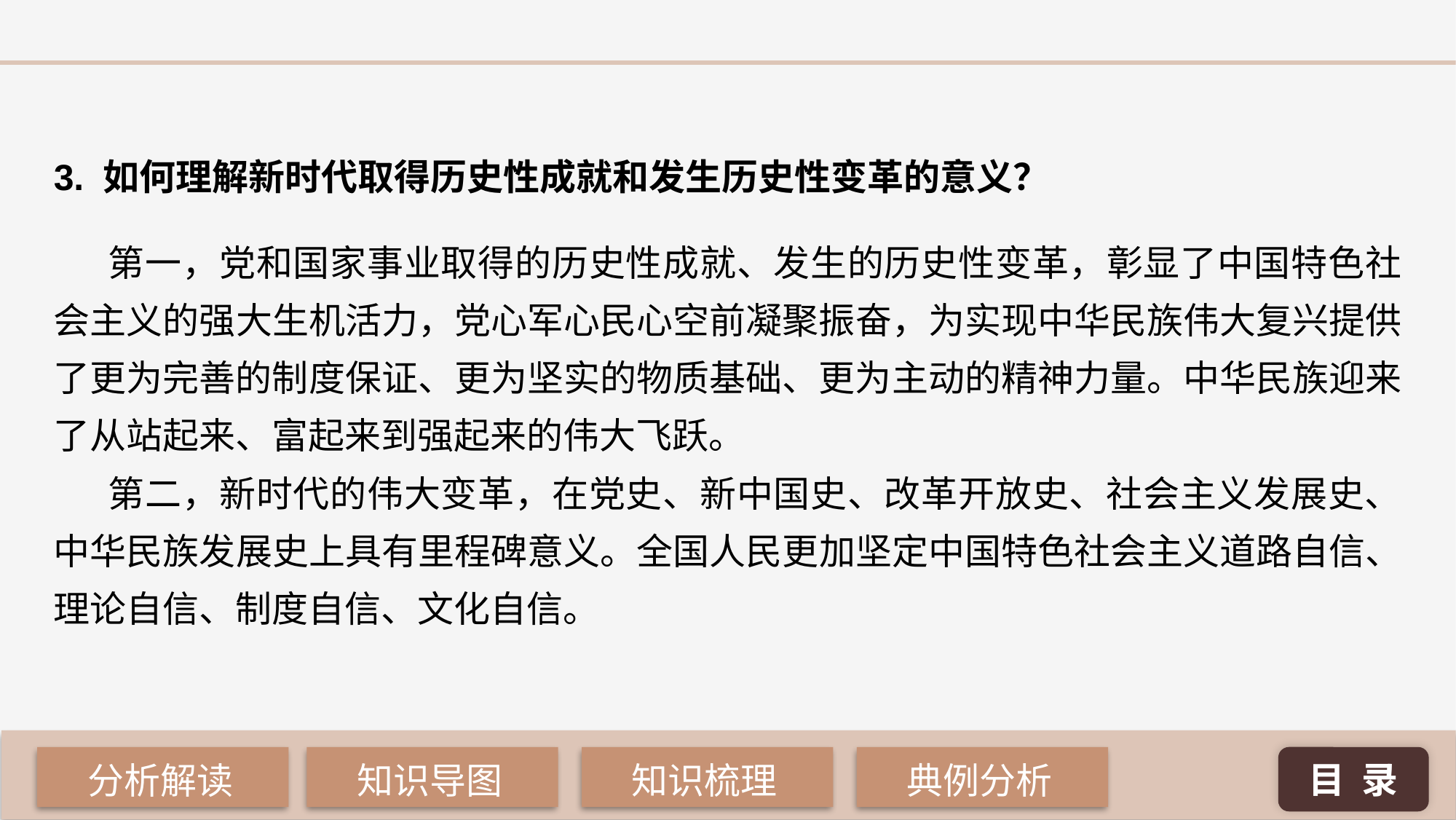

3. 如何理解新时代取得历史性成就和发生历史性变革的意义？
第一，党和国家事业取得的历史性成就、发生的历史性变革，彰显了中国特色社会主义的强大生机活力，党心军心民心空前凝聚振奋，为实现中华民族伟大复兴提供了更为完善的制度保证、更为坚实的物质基础、更为主动的精神力量。中华民族迎来了从站起来、富起来到强起来的伟大飞跃。
第二，新时代的伟大变革，在党史、新中国史、改革开放史、社会主义发展史、中华民族发展史上具有里程碑意义。全国人民更加坚定中国特色社会主义道路自信、理论自信、制度自信、文化自信。